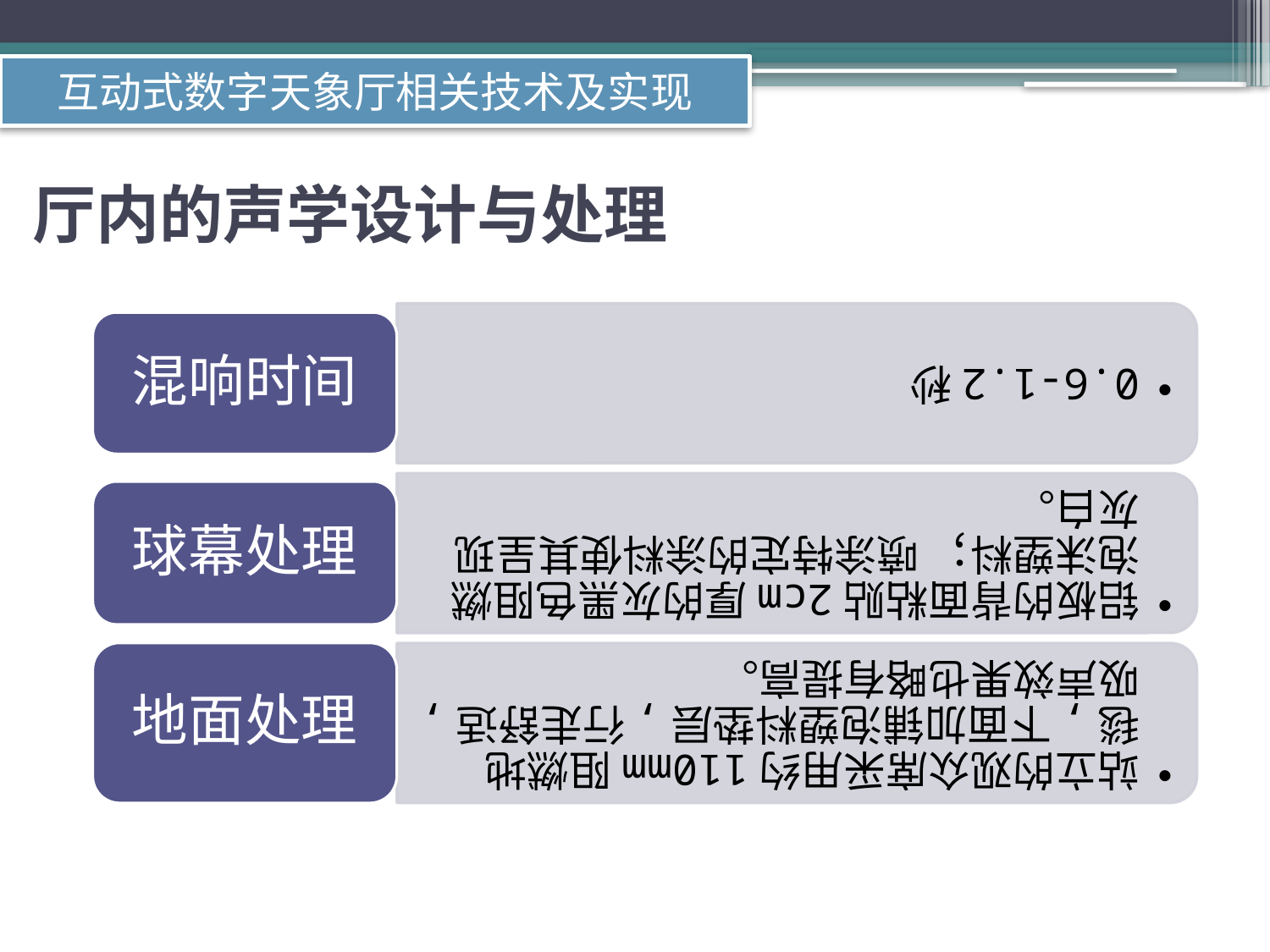

互动式数字天象厅相关技术及实现
厅内的声学设计与处理
0.6-1.2秒
混响时间
铝板的背面粘贴2cm厚的灰黑色阻燃泡沫塑料； 喷涂特定的涂料使其呈现灰白。
球幕处理
站立的观众席采用约110mm阻燃地毯,下面加铺泡塑料垫层,行走舒适,吸声效果也略有提高。
地面处理